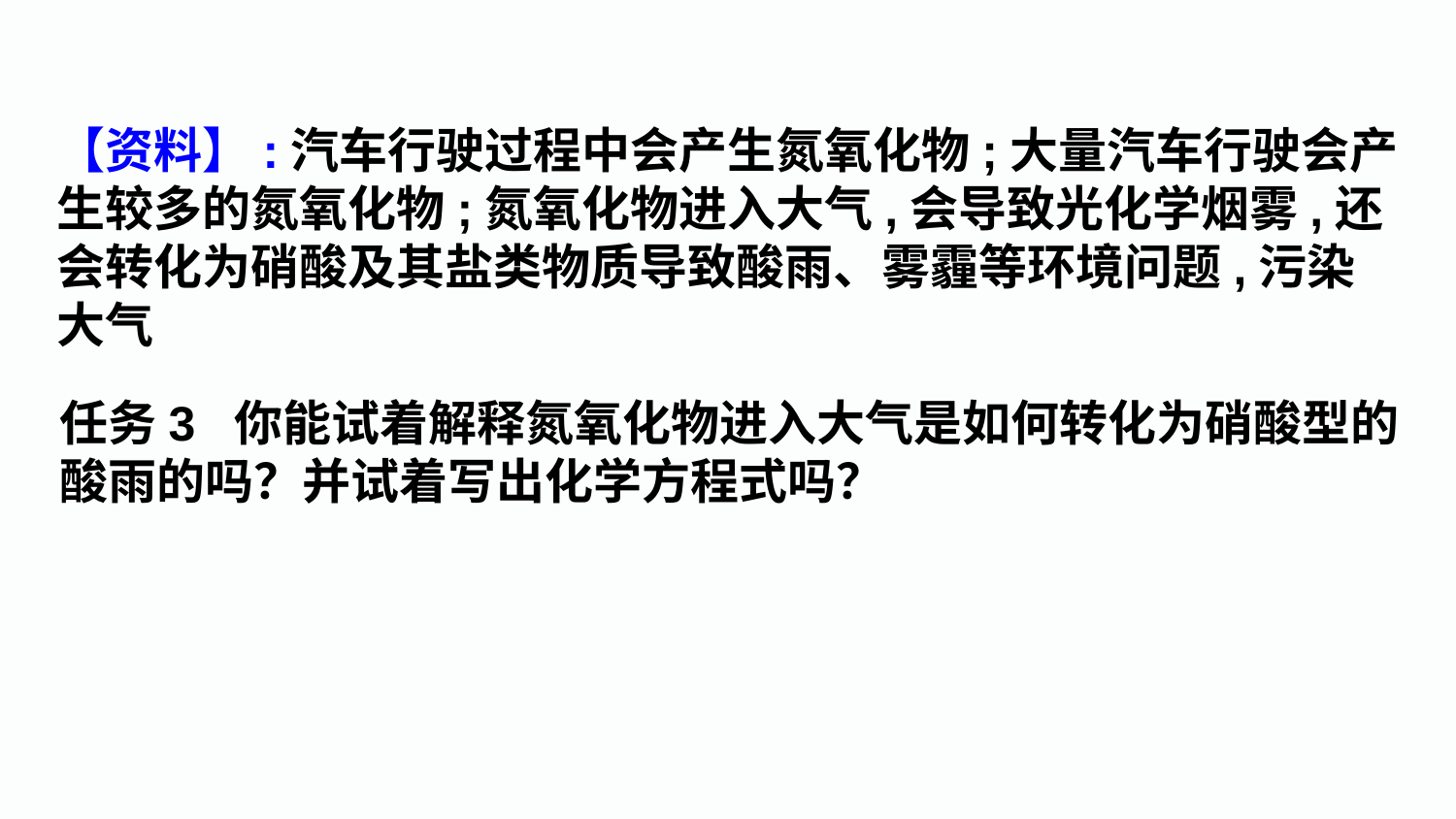

【资料】:汽车行驶过程中会产生氮氧化物;大量汽车行驶会产生较多的氮氧化物;氮氧化物进入大气,会导致光化学烟雾,还会转化为硝酸及其盐类物质导致酸雨、雾霾等环境问题,污染大气
任务3  你能试着解释氮氧化物进入大气是如何转化为硝酸型的酸雨的吗？并试着写出化学方程式吗？